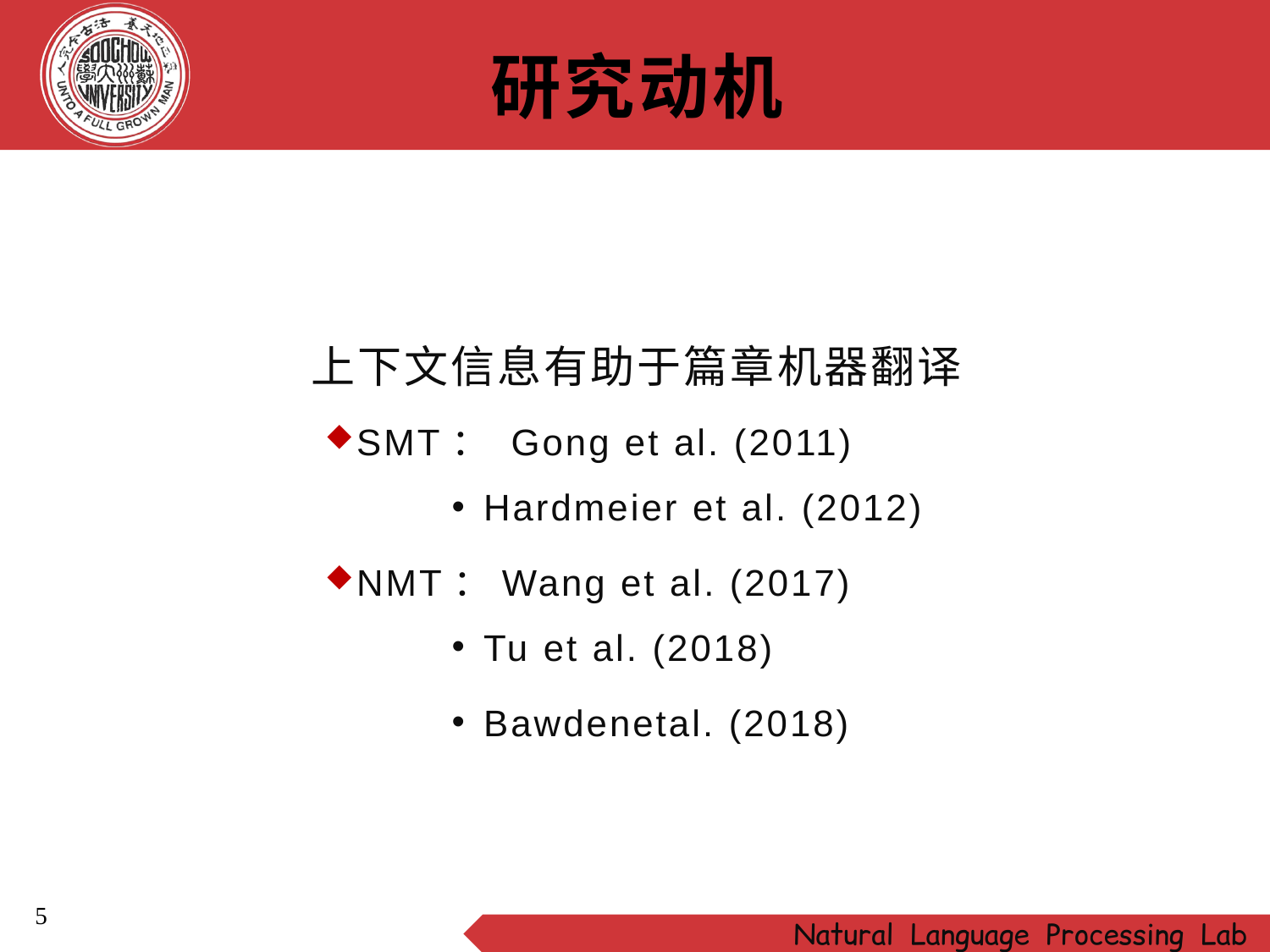

# 研究动机
上下文信息有助于篇章机器翻译
SMT： Gong et al. (2011)
Hardmeier et al. (2012)
NMT：Wang et al. (2017)
Tu et al. (2018)
Bawdenetal. (2018)
5